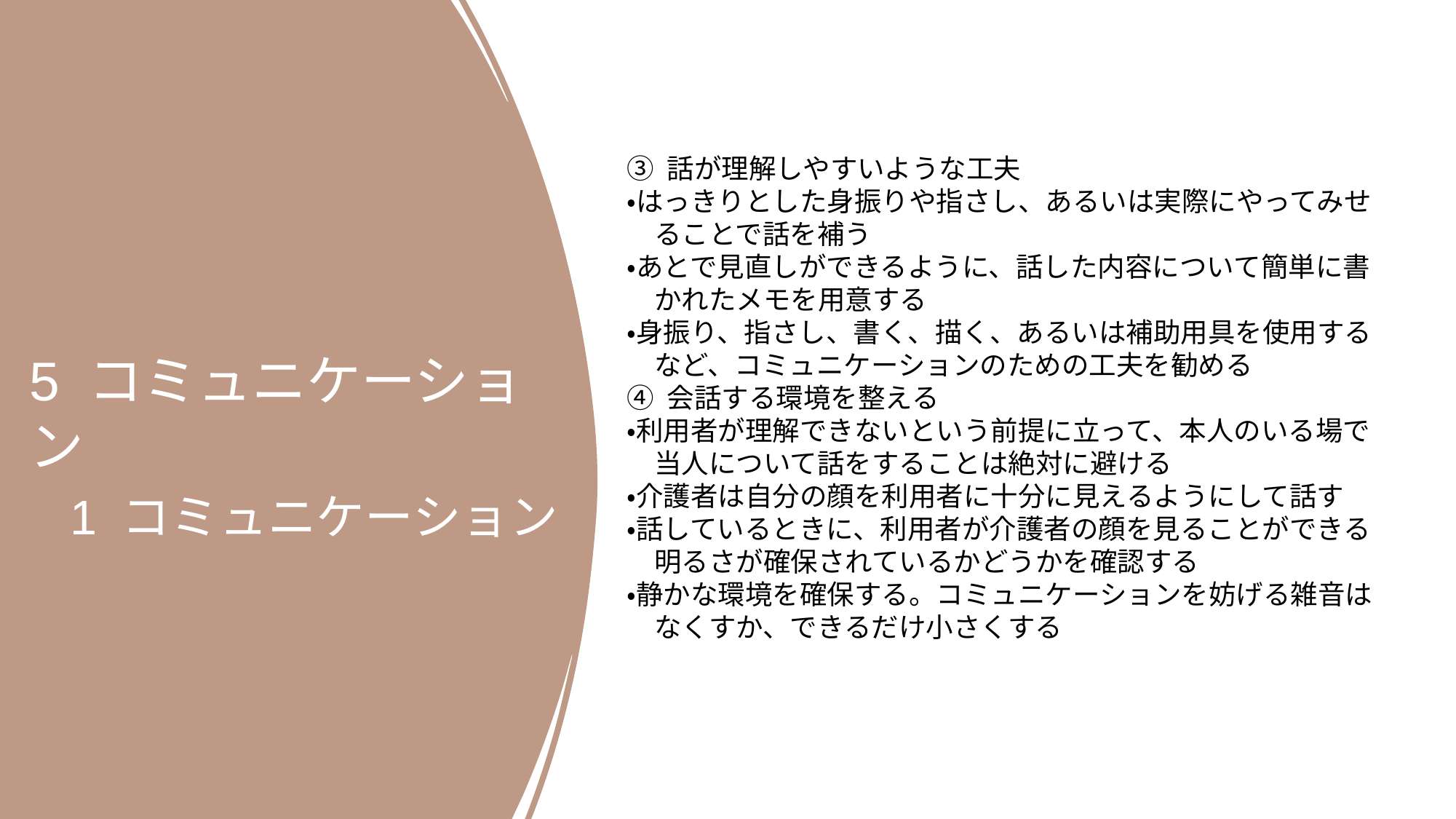

③ 話が理解しやすいような工夫
・はっきりとした身振りや指さし、あるいは実際にやってみせ
　ることで話を補う
・あとで見直しができるように、話した内容について簡単に書
　かれたメモを用意する
・身振り、指さし、書く、描く、あるいは補助用具を使用する
　など、コミュニケーションのための工夫を勧める
④ 会話する環境を整える
・利用者が理解できないという前提に立って、本人のいる場で
　当人について話をすることは絶対に避ける
・介護者は自分の顔を利用者に十分に見えるようにして話す
・話しているときに、利用者が介護者の顔を見ることができる
　明るさが確保されているかどうかを確認する
・静かな環境を確保する。コミュニケーションを妨げる雑音は
　なくすか、できるだけ小さくする

5 コミュニケーション
   1 コミュニケーション